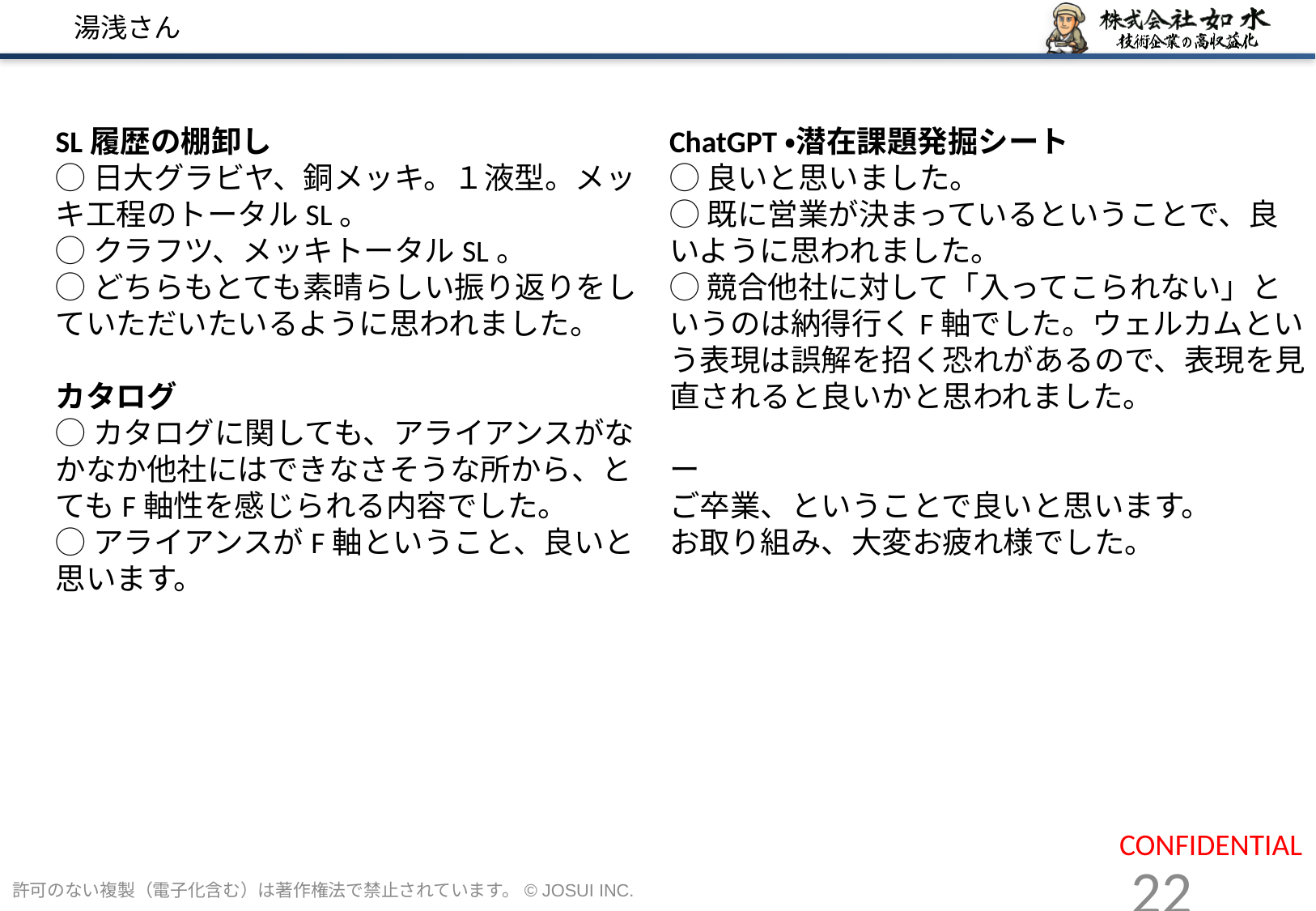

# 湯浅さん
SL履歴の棚卸し
◯日大グラビヤ、銅メッキ。１液型。メッキ工程のトータルSL。
◯クラフツ、メッキトータルSL。
◯どちらもとても素晴らしい振り返りをしていただいたいるように思われました。

カタログ
◯カタログに関しても、アライアンスがなかなか他社にはできなさそうな所から、とてもF軸性を感じられる内容でした。
◯アライアンスがF軸ということ、良いと思います。
ChatGPT・潜在課題発掘シート
◯良いと思いました。
◯既に営業が決まっているということで、良いように思われました。
◯競合他社に対して「入ってこられない」というのは納得行くF軸でした。ウェルカムという表現は誤解を招く恐れがあるので、表現を見直されると良いかと思われました。

ー
ご卒業、ということで良いと思います。
お取り組み、大変お疲れ様でした。
許可のない複製（電子化含む）は著作権法で禁止されています。© JOSUI INC.
22